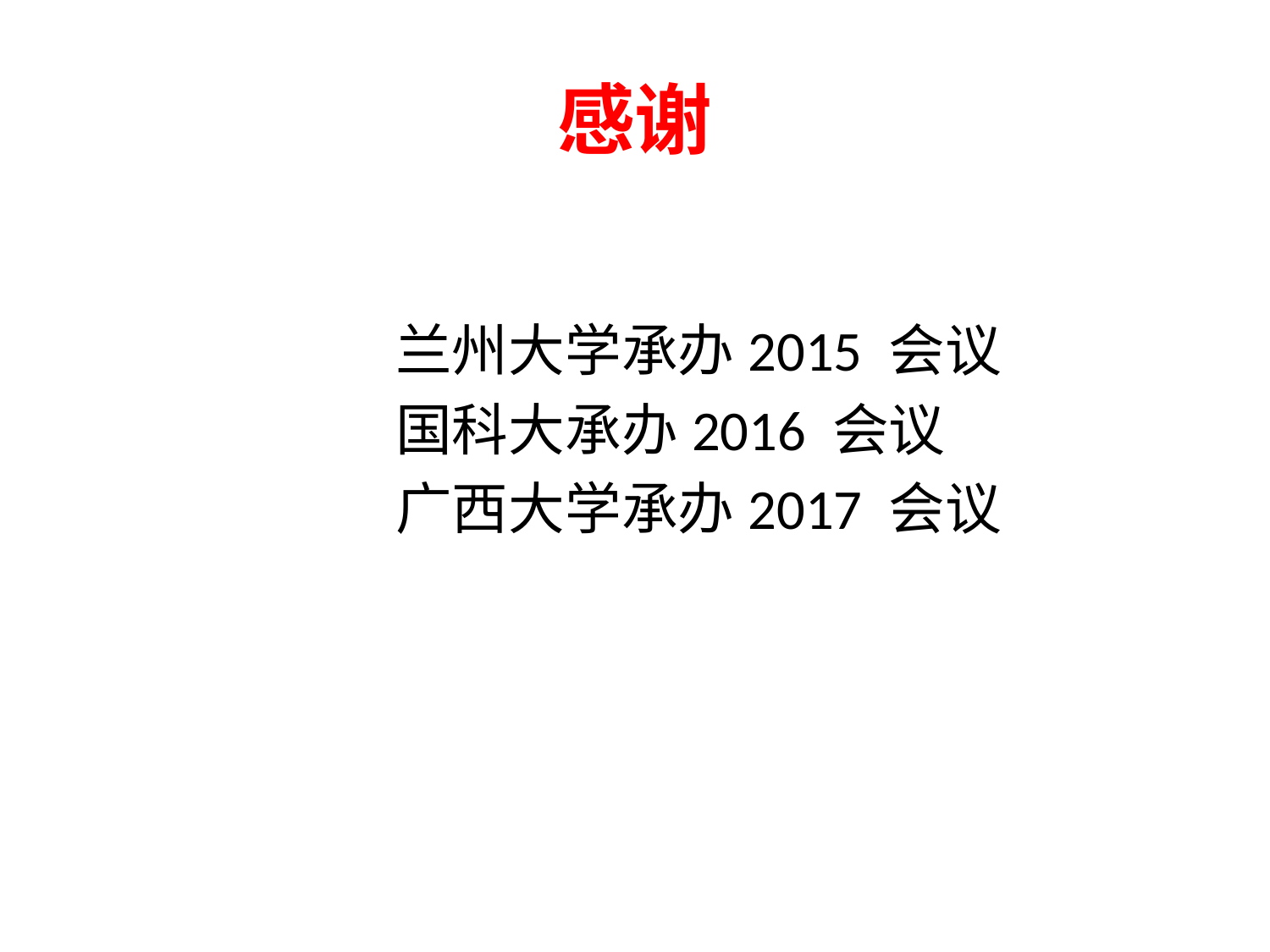

# 感谢

        兰州大学承办2015 会议
        国科大承办2016 会议
        广西大学承办2017 会议